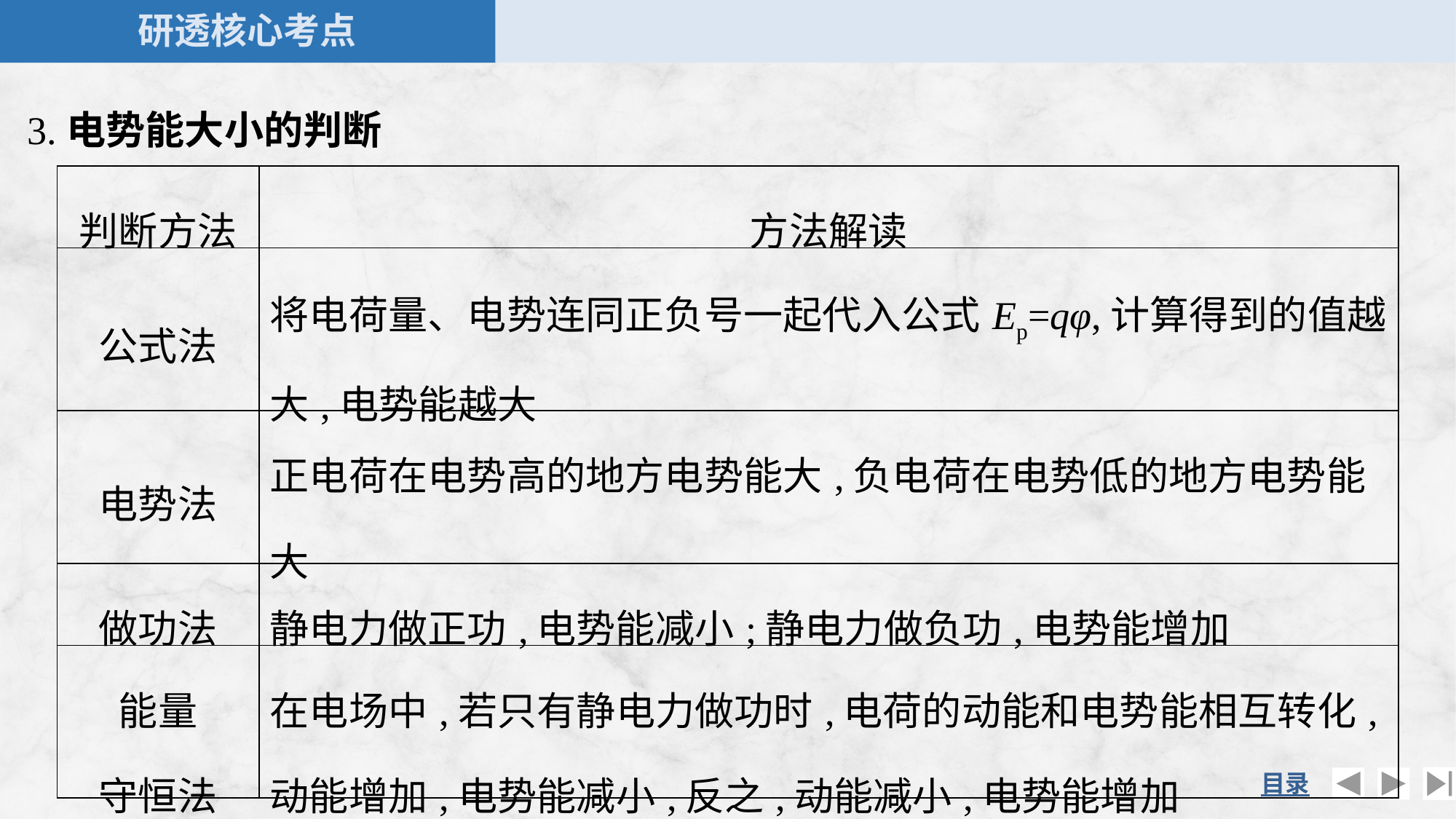

3.电势能大小的判断
| 判断方法 | 方法解读 |
| --- | --- |
| 公式法 | 将电荷量、电势连同正负号一起代入公式Ep=qφ,计算得到的值越大,电势能越大 |
| 电势法 | 正电荷在电势高的地方电势能大,负电荷在电势低的地方电势能大 |
| 做功法 | 静电力做正功,电势能减小;静电力做负功,电势能增加 |
| 能量 守恒法 | 在电场中,若只有静电力做功时,电荷的动能和电势能相互转化,动能增加,电势能减小,反之,动能减小,电势能增加 |